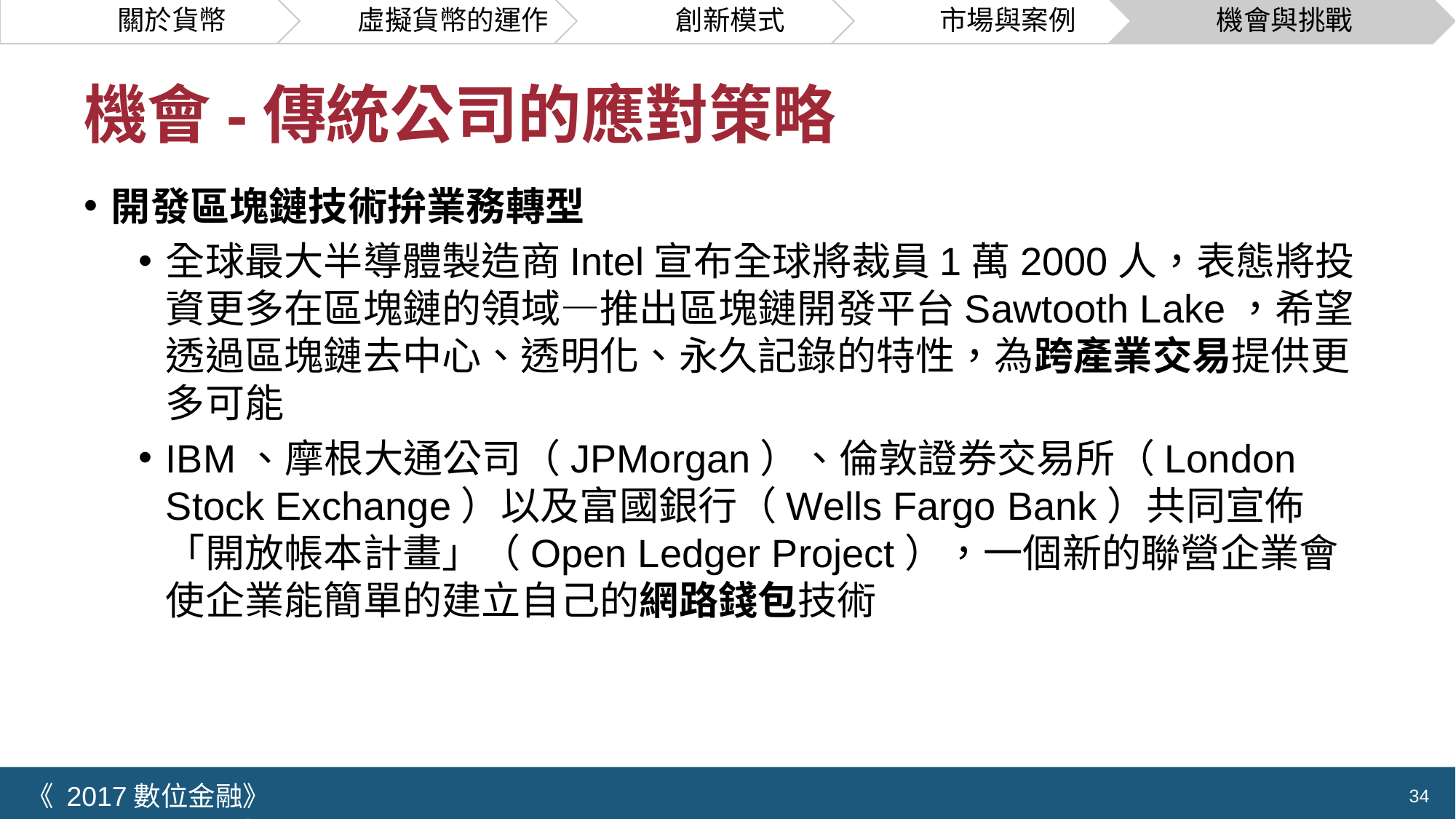

關於貨幣
虛擬貨幣的運作
創新模式
市場與案例
機會與挑戰
# 機會-傳統公司的應對策略
開發區塊鏈技術拚業務轉型
全球最大半導體製造商Intel宣布全球將裁員1萬2000人，表態將投資更多在區塊鏈的領域—推出區塊鏈開發平台Sawtooth Lake，希望透過區塊鏈去中心、透明化、永久記錄的特性，為跨產業交易提供更多可能
IBM、摩根大通公司（JPMorgan）、倫敦證券交易所（London Stock Exchange）以及富國銀行（Wells Fargo Bank）共同宣佈「開放帳本計畫」（Open Ledger Project），一個新的聯營企業會使企業能簡單的建立自己的網路錢包技術

《 2017數位金融》                                                                                                                                             	NCTU.IIM.IEBI Lab
34